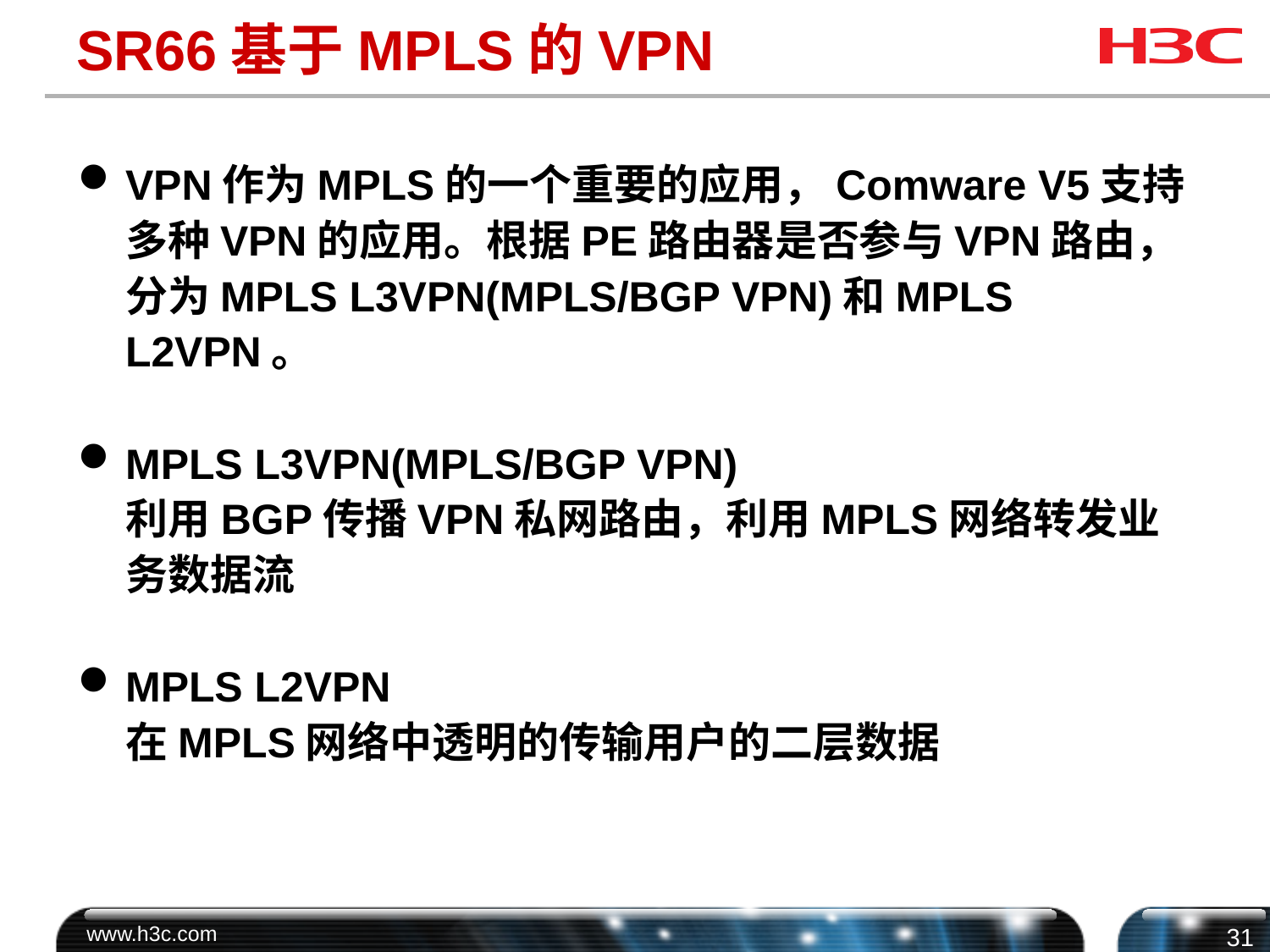

# SR66基于MPLS的VPN
VPN作为MPLS的一个重要的应用，Comware V5支持多种VPN的应用。根据PE路由器是否参与VPN路由，分为MPLS L3VPN(MPLS/BGP VPN)和MPLS L2VPN。

MPLS L3VPN(MPLS/BGP VPN)
    利用BGP传播VPN私网路由，利用MPLS网络转发业务数据流

MPLS L2VPN
	在MPLS网络中透明的传输用户的二层数据